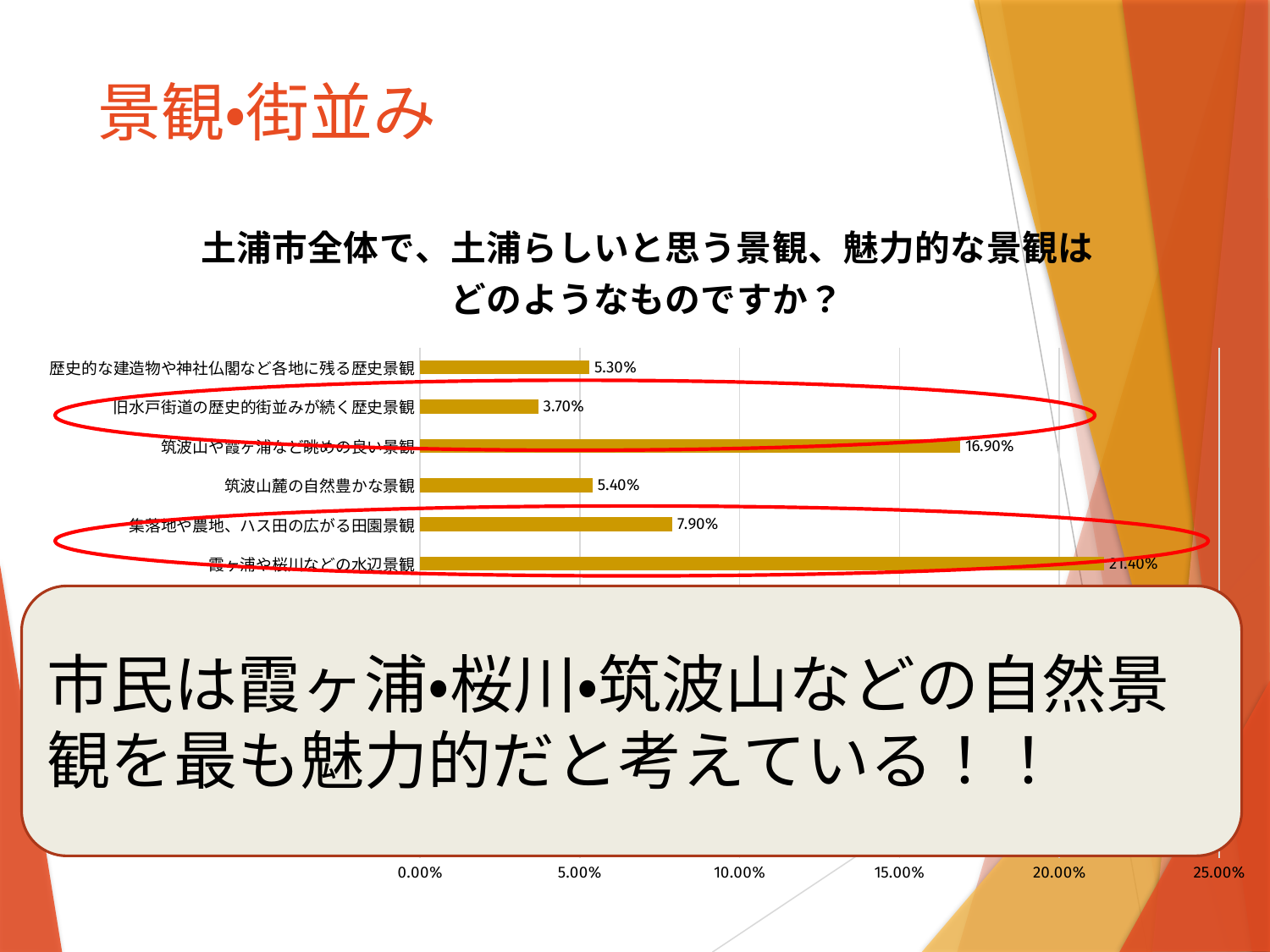

# 景観・街並み

### Chart: 土浦市全体で、土浦らしいと思う景観、魅力的な景観は
どのようなものですか？

| Category |  |
|---|---|
| 不明 | 0.017 |
| その他 | 0.009000000000000003 |
| 花火や祭りなどの伝統・文化を感じさせる景観 | 0.198 |
| 生垣が整っている緑が多い住宅地の景観 | 0.006000000000000001 |
| 大きな公園や主要な公共施設などの景観 | 0.03900000000000001 |
| 土浦駅などの玄関口と「なる駅前の景観 | 0.010000000000000002 |
| 亀城公園や龍ヶ峰などのサクラのある景観 | 0.11600000000000002 |
| 霞ヶ浦や桜川などの水辺景観 | 0.21400000000000002 |
| 集落地や農地、ハス田の広がる田園景観 | 0.07900000000000001 |
| 筑波山麓の自然豊かな景観 | 0.054 |
| 筑波山や霞ヶ浦など眺めの良い景観 | 0.169 |
| 旧水戸街道の歴史的街並みが続く歴史景観 | 0.037 |
| 歴史的な建造物や神社仏閣など各地に残る歴史景観 | 0.053000000000000005 |

市民は霞ヶ浦・桜川・筑波山などの自然景観を最も魅力的だと考えている！！